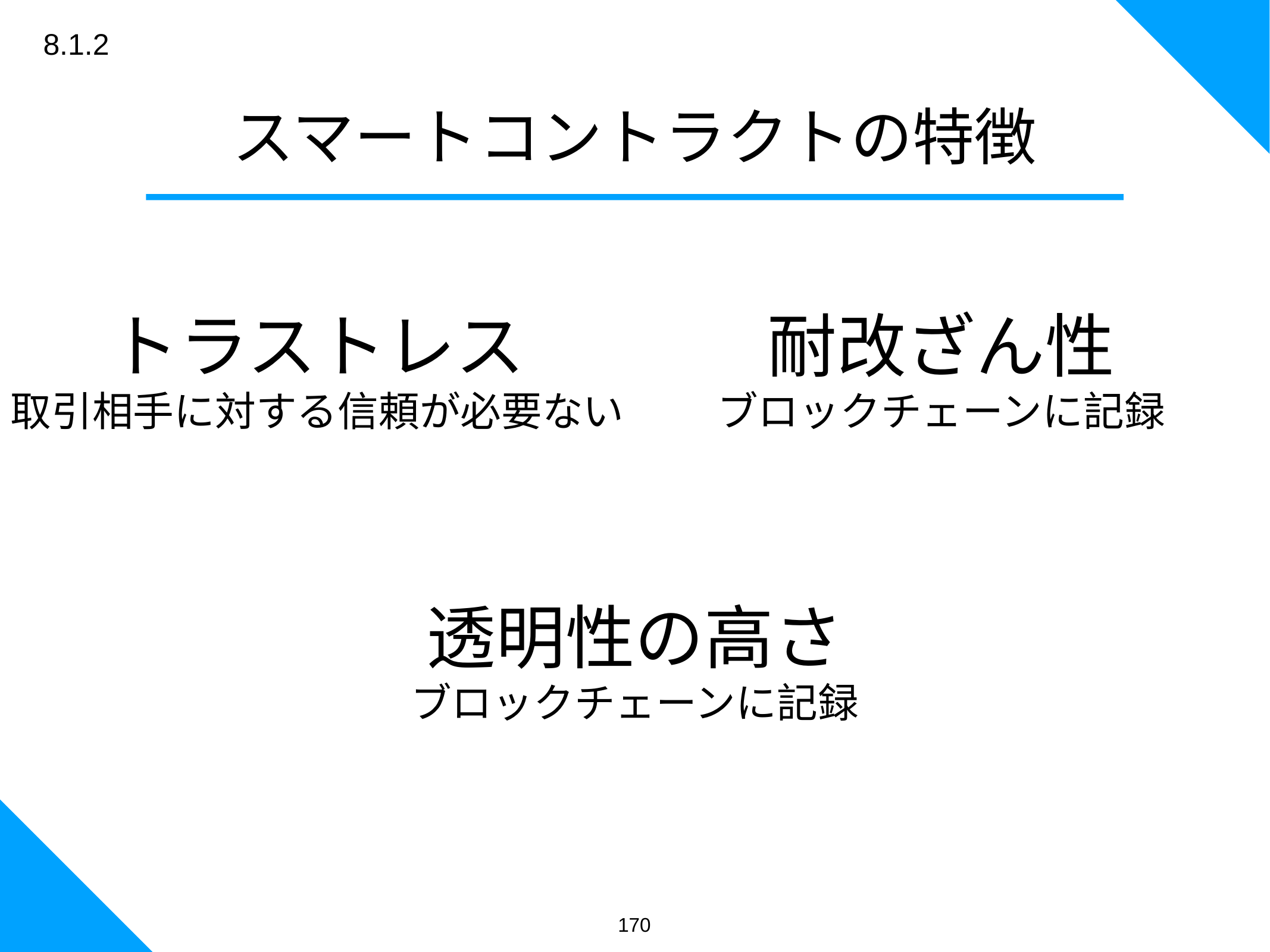

8.1.2
スマートコントラクトの特徴
トラストレス
取引相手に対する信頼が必要ない
耐改ざん性
ブロックチェーンに記録
透明性の高さ
ブロックチェーンに記録
170